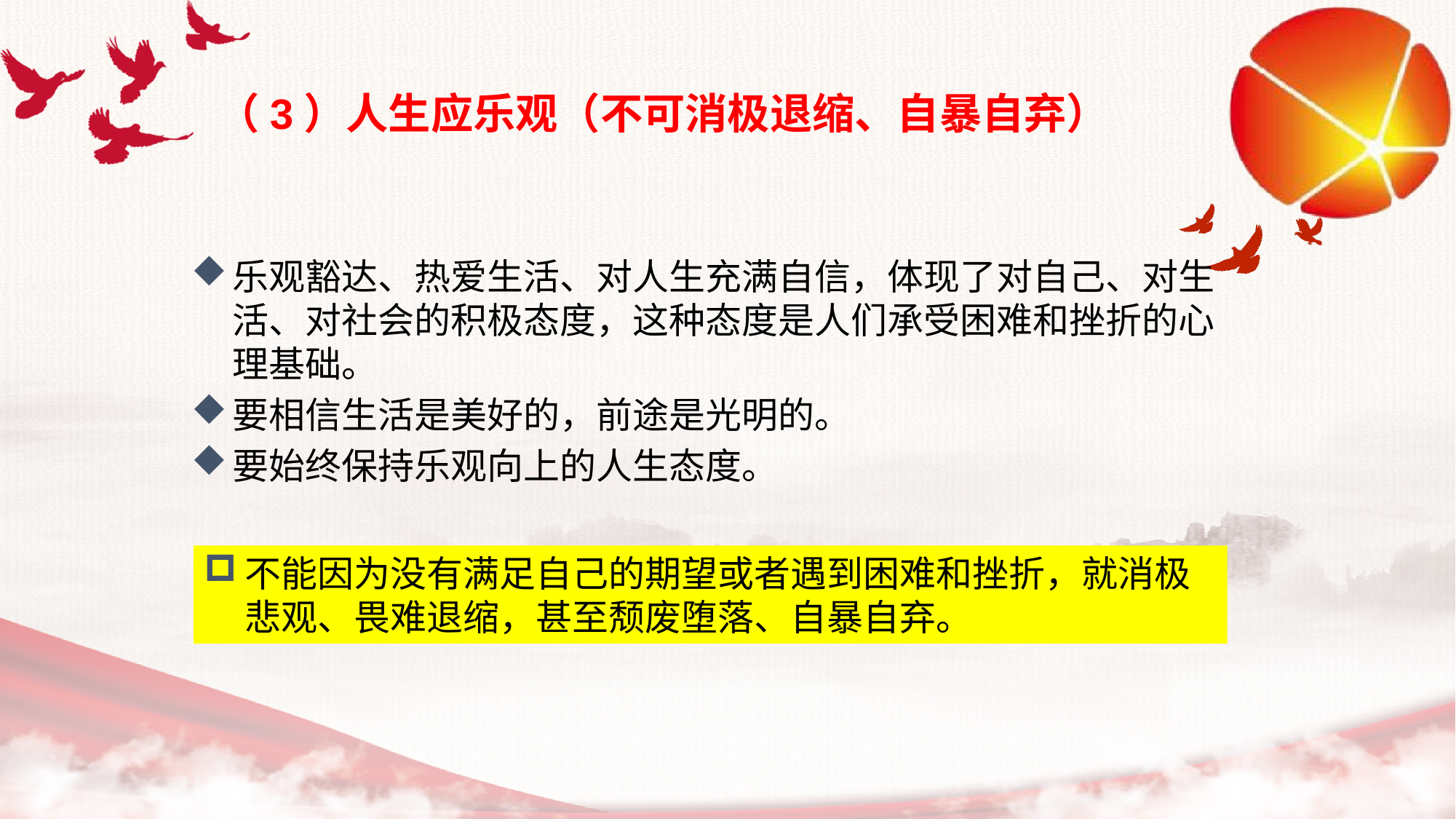

（3）人生应乐观（不可消极退缩、自暴自弃）
乐观豁达、热爱生活、对人生充满自信，体现了对自己、对生活、对社会的积极态度，这种态度是人们承受困难和挫折的心理基础。
要相信生活是美好的，前途是光明的。
要始终保持乐观向上的人生态度。

不能因为没有满足自己的期望或者遇到困难和挫折，就消极悲观、畏难退缩，甚至颓废堕落、自暴自弃。